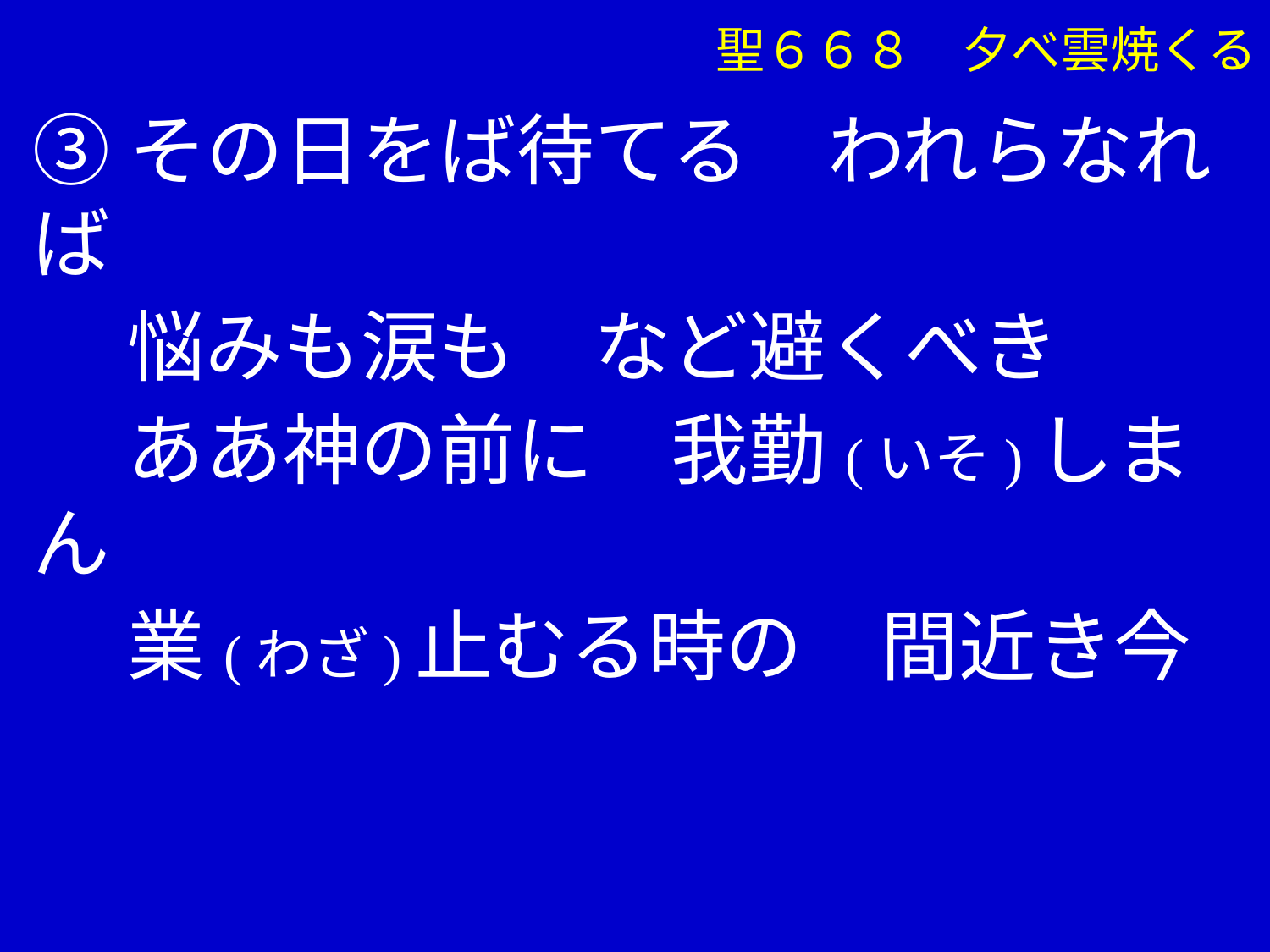

③その日をば待てる　われらなれば
　 悩みも涙も　など避くべき
　 ああ神の前に　我勤(いそ)しまん
　 業(わざ)止むる時の　間近き今
  聖６６８　夕べ雲焼くる